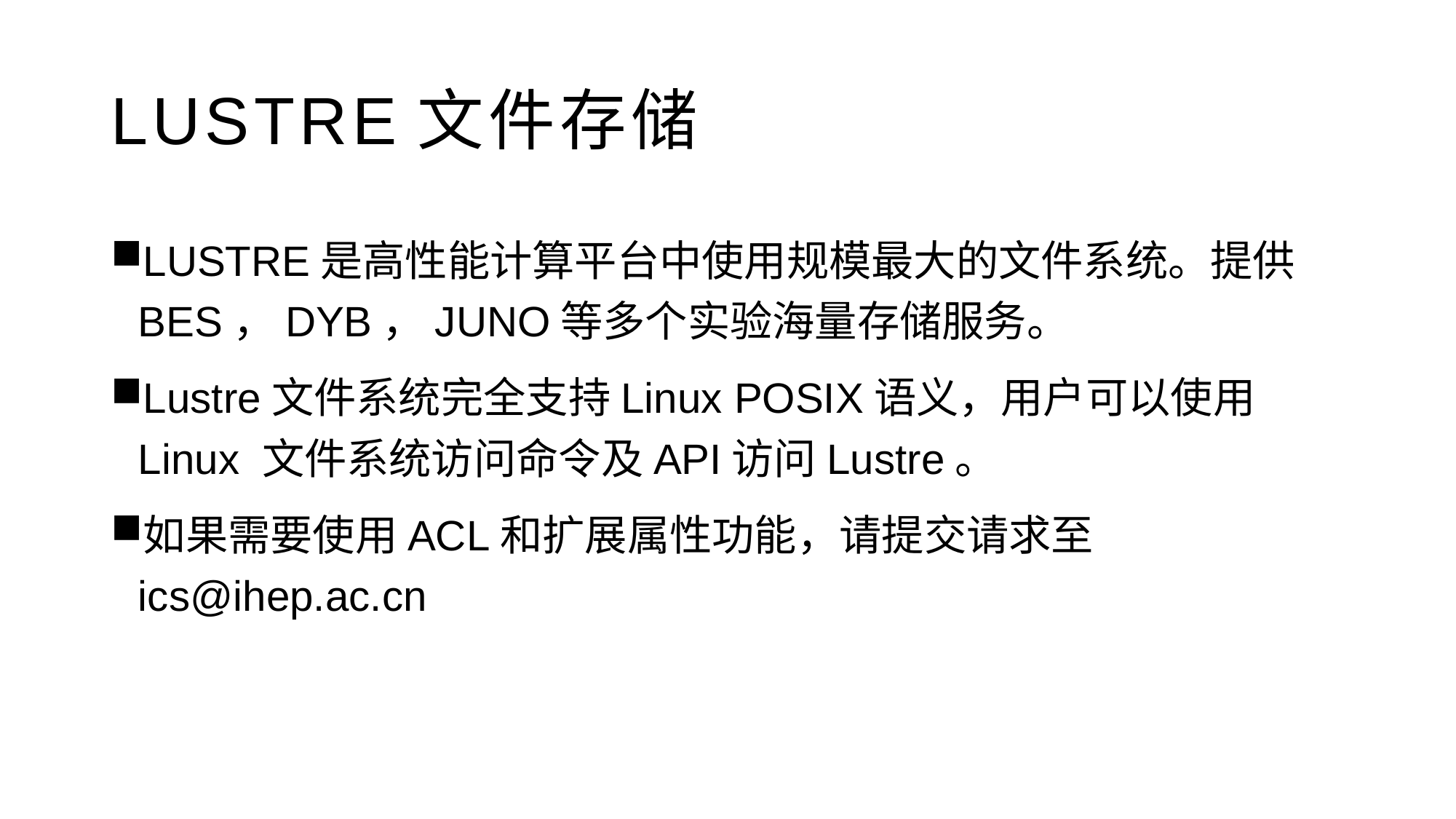

# LUSTRE文件存储
LUSTRE是高性能计算平台中使用规模最大的文件系统。提供BES，DYB，JUNO等多个实验海量存储服务。
Lustre文件系统完全支持Linux POSIX语义，用户可以使用Linux 文件系统访问命令及API访问Lustre。
如果需要使用ACL和扩展属性功能，请提交请求至ics@ihep.ac.cn